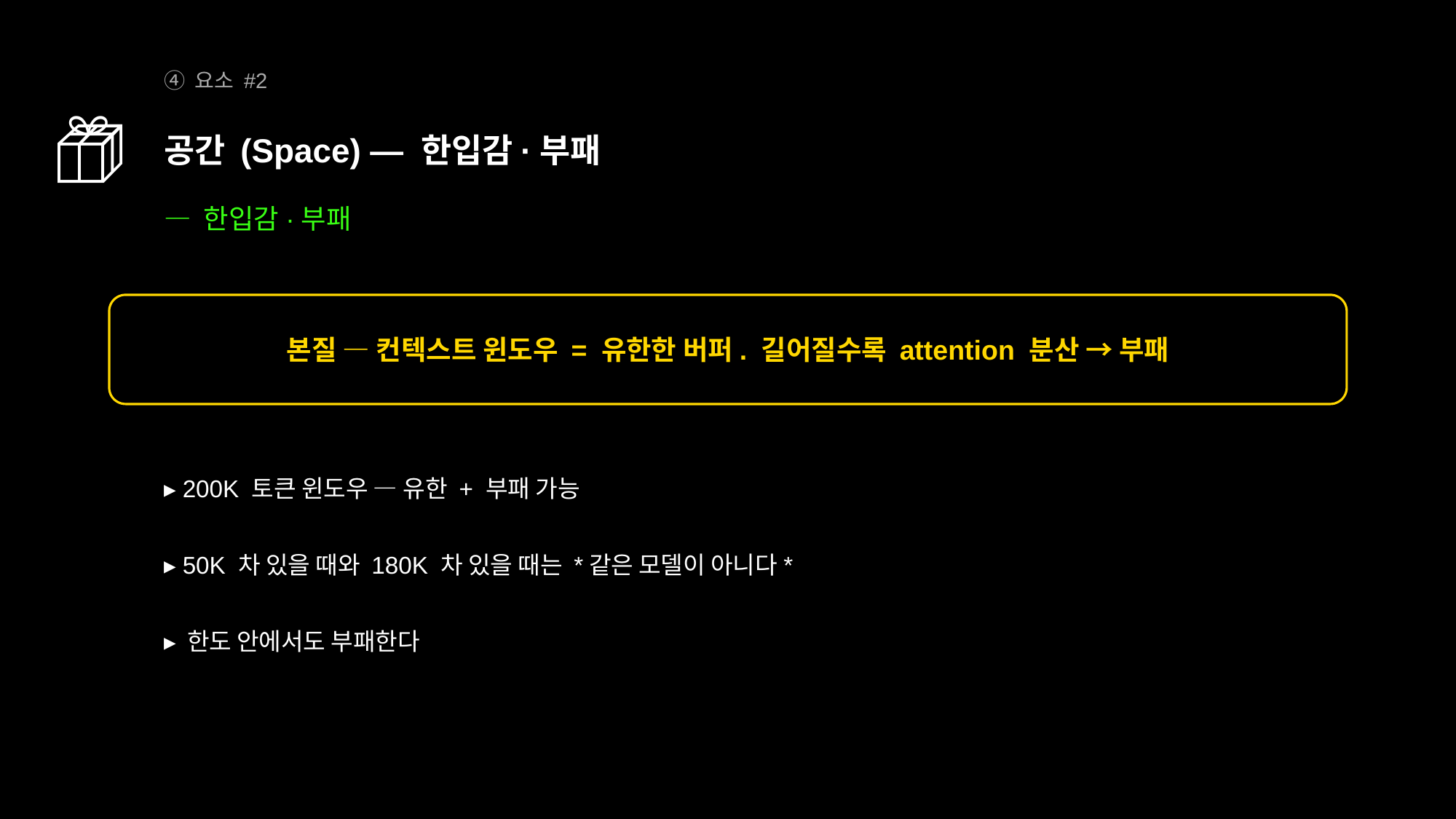

📦
④ 요소 #2
공간 (Space) — 한입감·부패
— 한입감·부패

본질 — 컨텍스트 윈도우 = 유한한 버퍼. 길어질수록 attention 분산 → 부패
▸ 200K 토큰 윈도우 — 유한 + 부패 가능
▸ 50K 차 있을 때와 180K 차 있을 때는 *같은 모델이 아니다*
▸ 한도 안에서도 부패한다